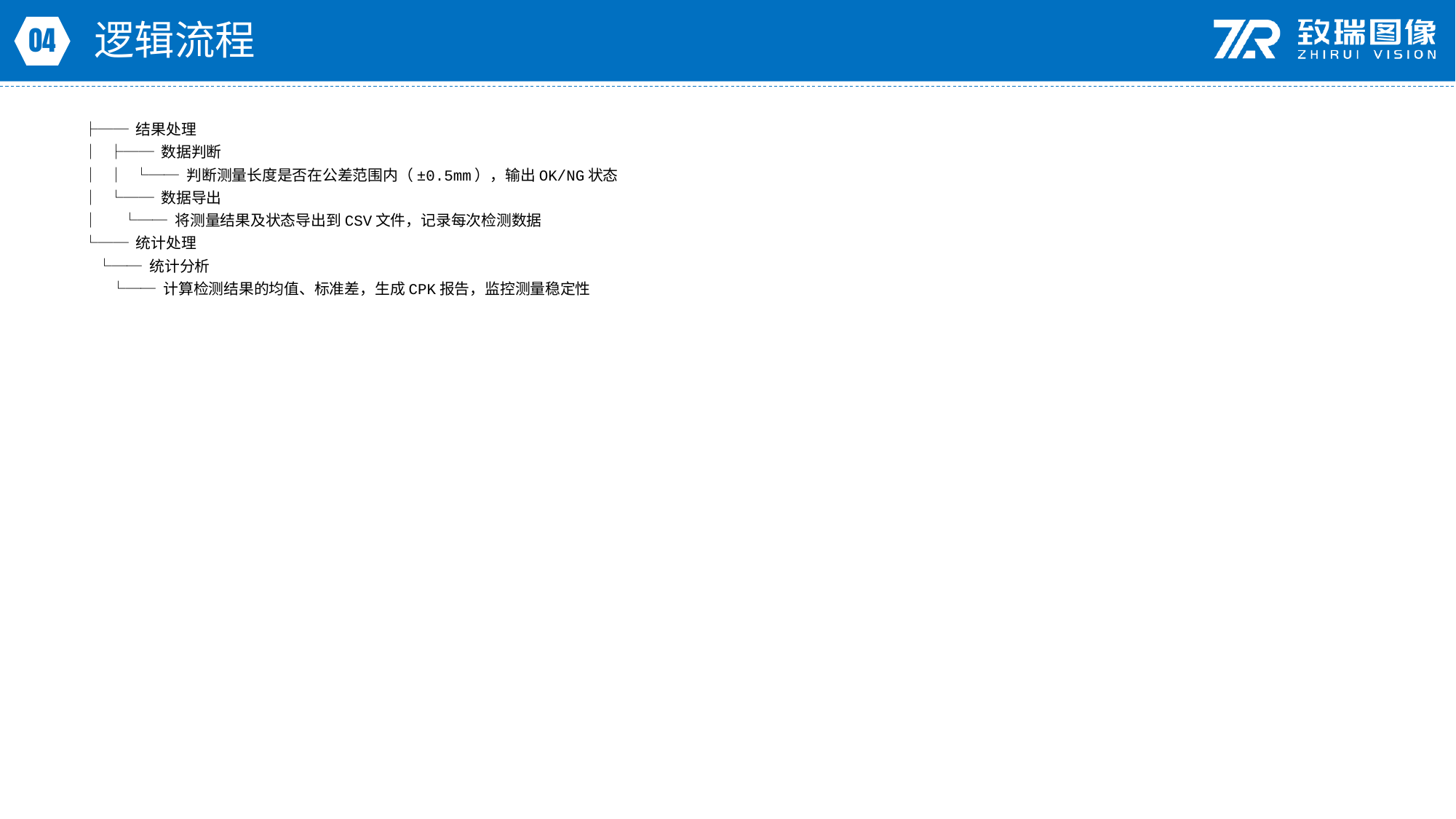

逻辑流程
04

├── 结果处理
│   ├── 数据判断
│   │   └── 判断测量长度是否在公差范围内（±0.5mm），输出OK/NG状态
│   └── 数据导出
│       └── 将测量结果及状态导出到CSV文件，记录每次检测数据
└── 统计处理
    └── 统计分析
        └── 计算检测结果的均值、标准差，生成CPK报告，监控测量稳定性